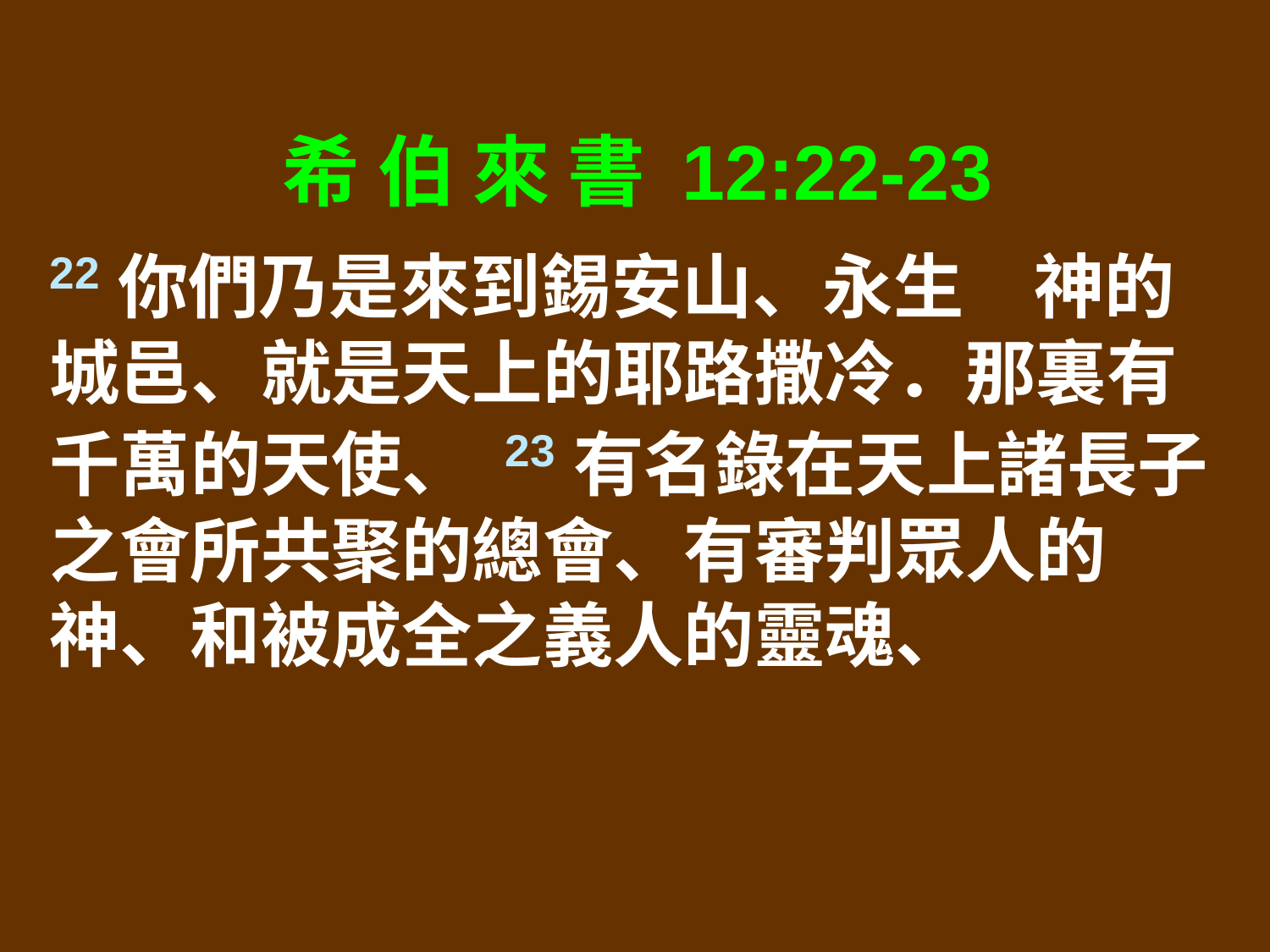

希 伯 來 書 12:22-23
22你們乃是來到錫安山、永生　神的城邑、就是天上的耶路撒冷．那裏有千萬的天使、 23有名錄在天上諸長子之會所共聚的總會、有審判眾人的　神、和被成全之義人的靈魂、